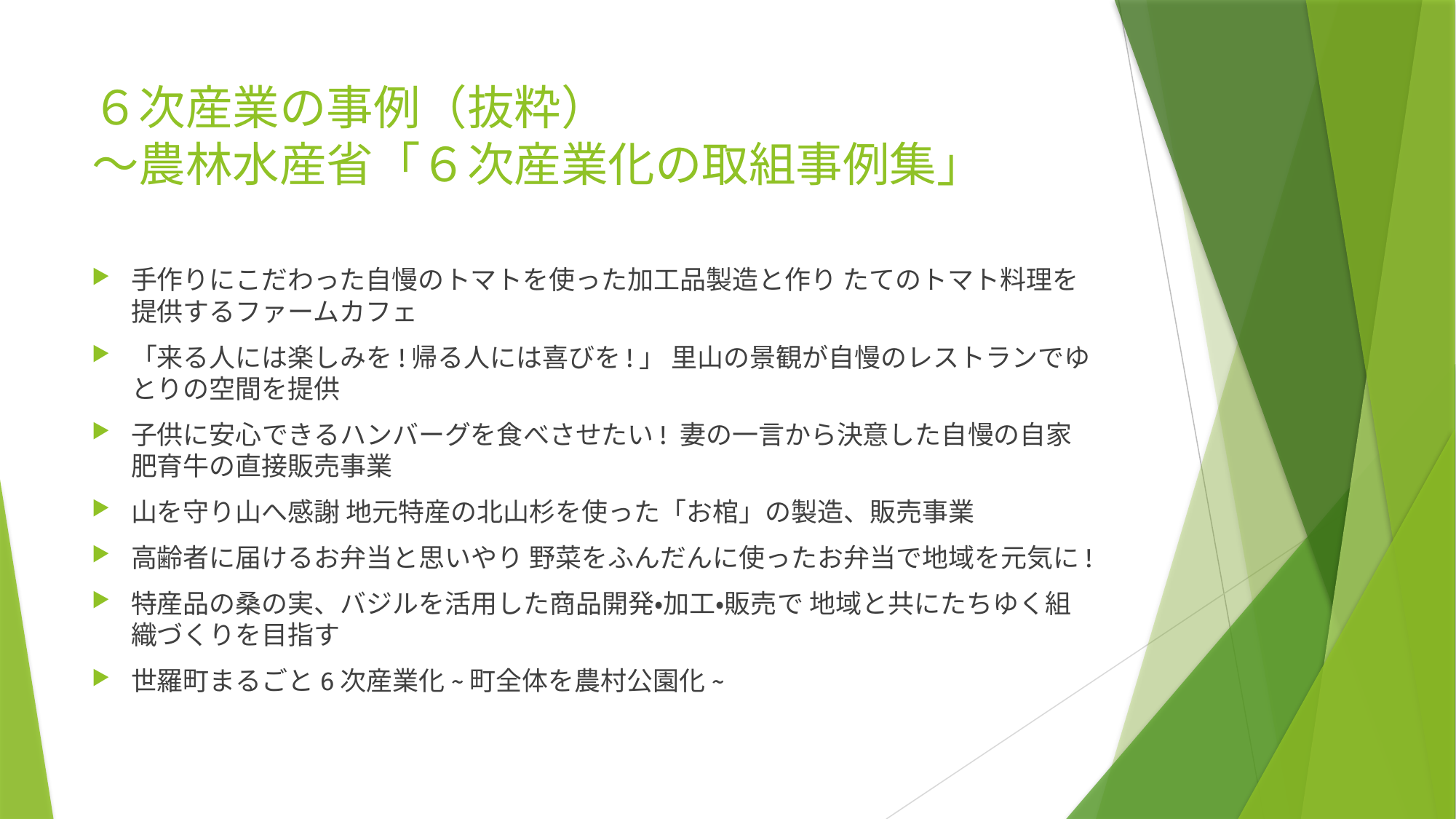

# ６次産業の事例（抜粋） 〜農林水産省「６次産業化の取組事例集」
手作りにこだわった自慢のトマトを使った加工品製造と作り たてのトマト料理を提供するファームカフェ
「来る人には楽しみを!帰る人には喜びを!」 里山の景観が自慢のレストランでゆとりの空間を提供
子供に安心できるハンバーグを食べさせたい! 妻の一言から決意した自慢の自家肥育牛の直接販売事業
山を守り山へ感謝 地元特産の北山杉を使った「お棺」の製造、販売事業
高齢者に届けるお弁当と思いやり 野菜をふんだんに使ったお弁当で地域を元気に!
特産品の桑の実、バジルを活用した商品開発・加工・販売で 地域と共にたちゆく組織づくりを目指す
世羅町まるごと6次産業化~町全体を農村公園化~